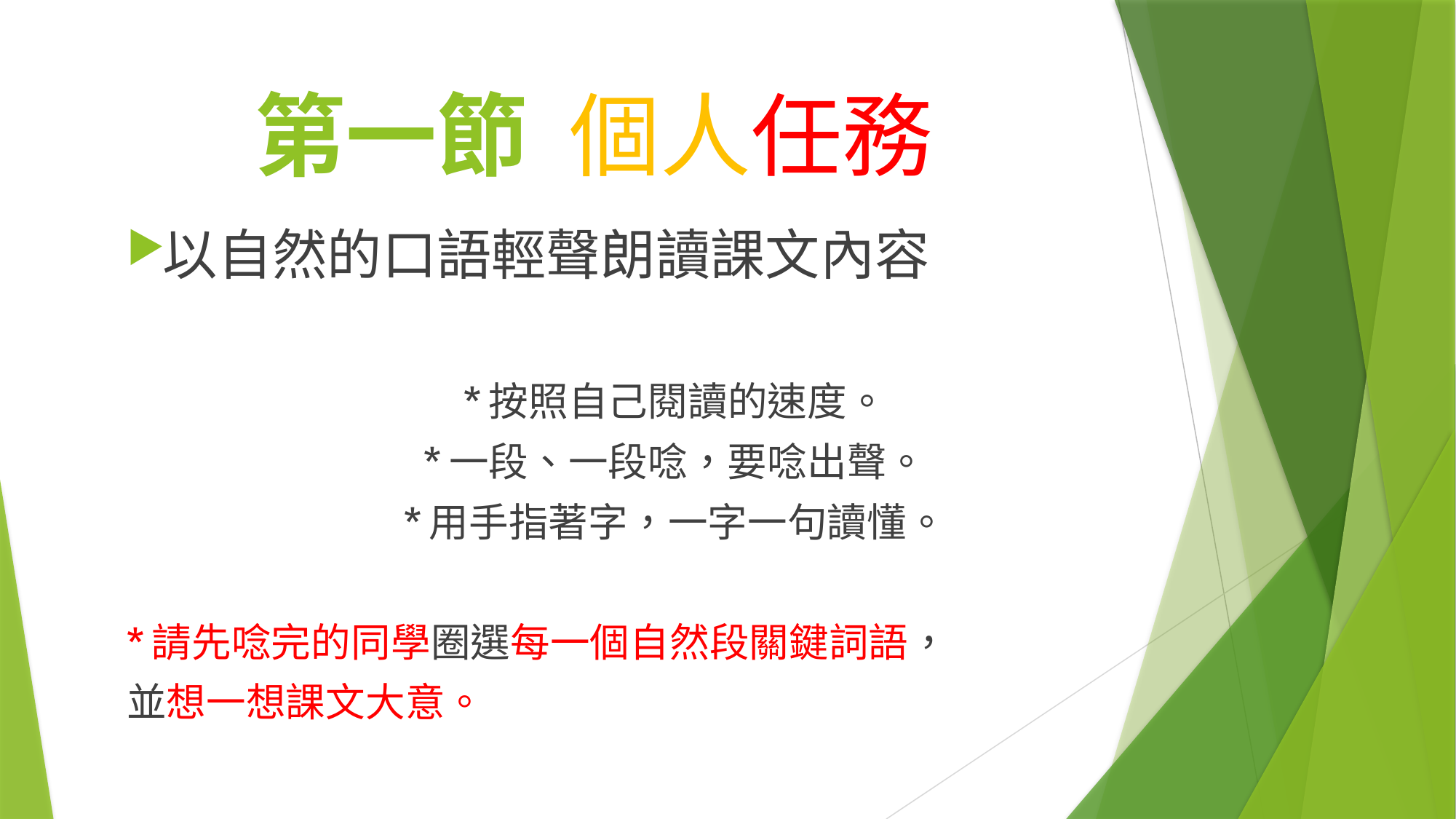

# 第一節  個人任務
以自然的口語輕聲朗讀課文內容

*按照自己閱讀的速度。
*一段、一段唸，要唸出聲。
*用手指著字，一字一句讀懂。

*請先唸完的同學圈選每一個自然段關鍵詞語，
並想一想課文大意。